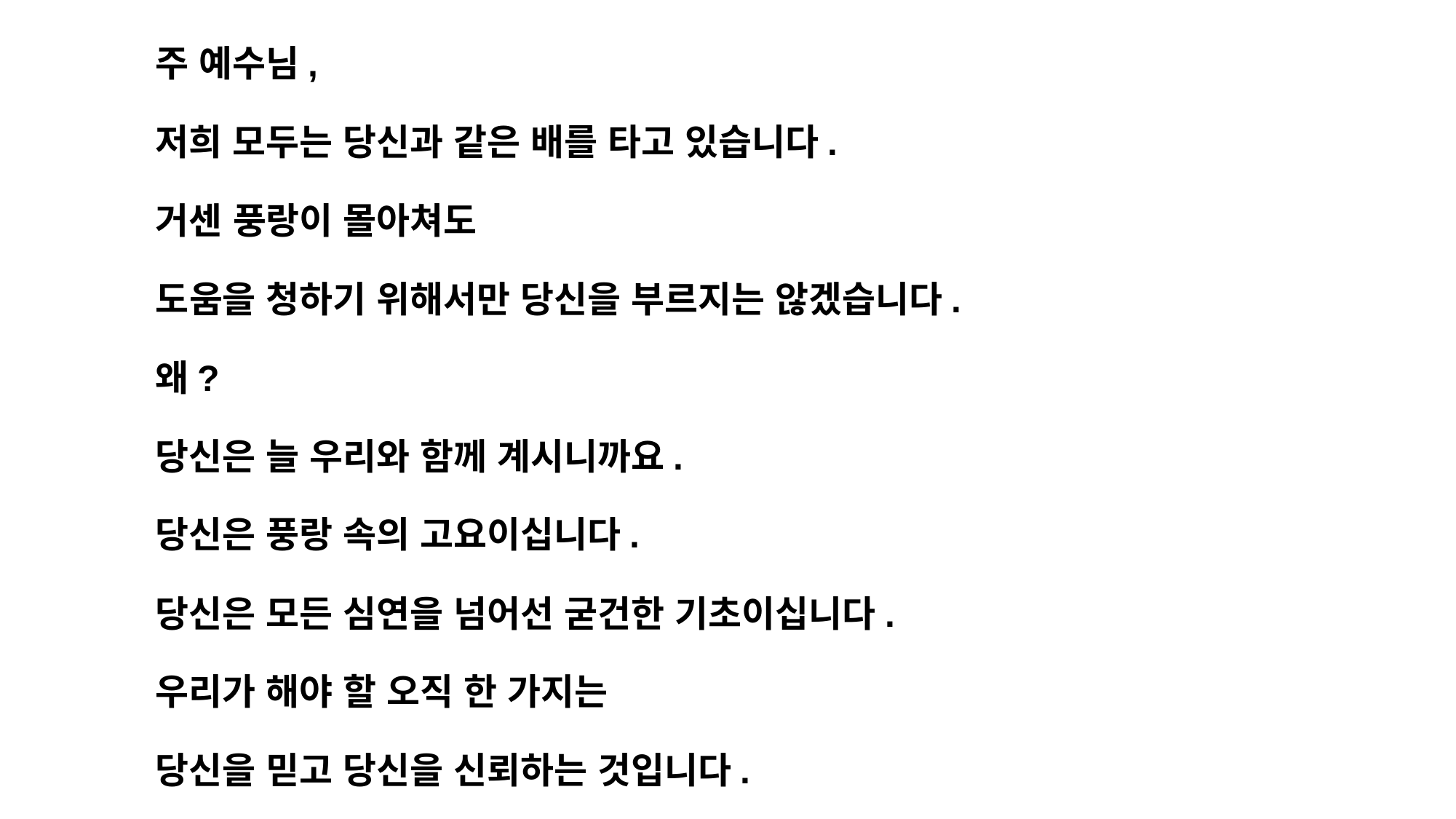

주 예수님,
저희 모두는 당신과 같은 배를 타고 있습니다.
거센 풍랑이 몰아쳐도
도움을 청하기 위해서만 당신을 부르지는 않겠습니다.
왜?
당신은 늘 우리와 함께 계시니까요.
당신은 풍랑 속의 고요이십니다.
당신은 모든 심연을 넘어선 굳건한 기초이십니다.
우리가 해야 할 오직 한 가지는
당신을 믿고 당신을 신뢰하는 것입니다.